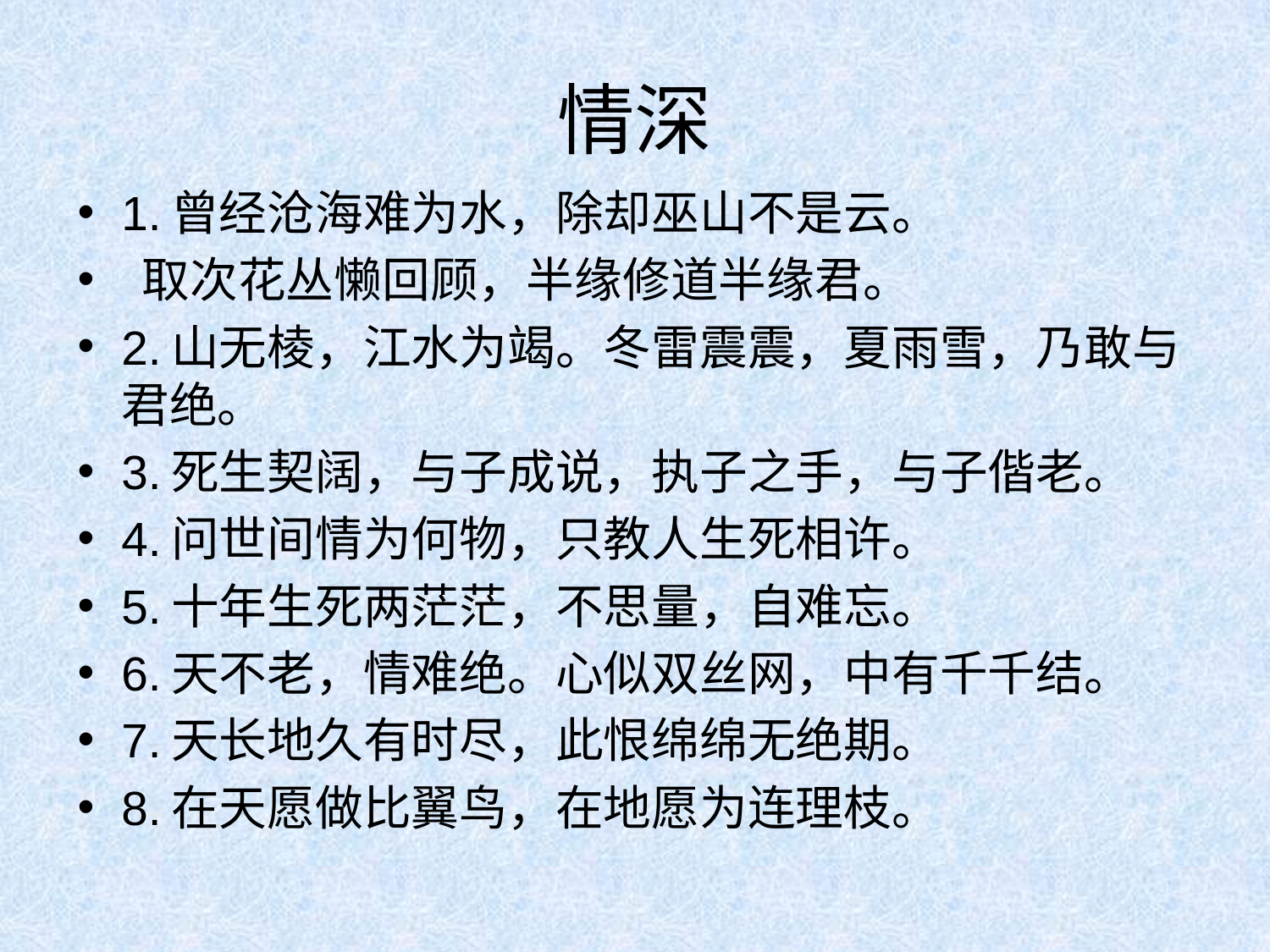

# 情深
1.曾经沧海难为水，除却巫山不是云。
 取次花丛懒回顾，半缘修道半缘君。
2.山无棱，江水为竭。冬雷震震，夏雨雪，乃敢与君绝。
3.死生契阔，与子成说，执子之手，与子偕老。
4.问世间情为何物，只教人生死相许。
5.十年生死两茫茫，不思量，自难忘。
6.天不老，情难绝。心似双丝网，中有千千结。
7.天长地久有时尽，此恨绵绵无绝期。
8.在天愿做比翼鸟，在地愿为连理枝。